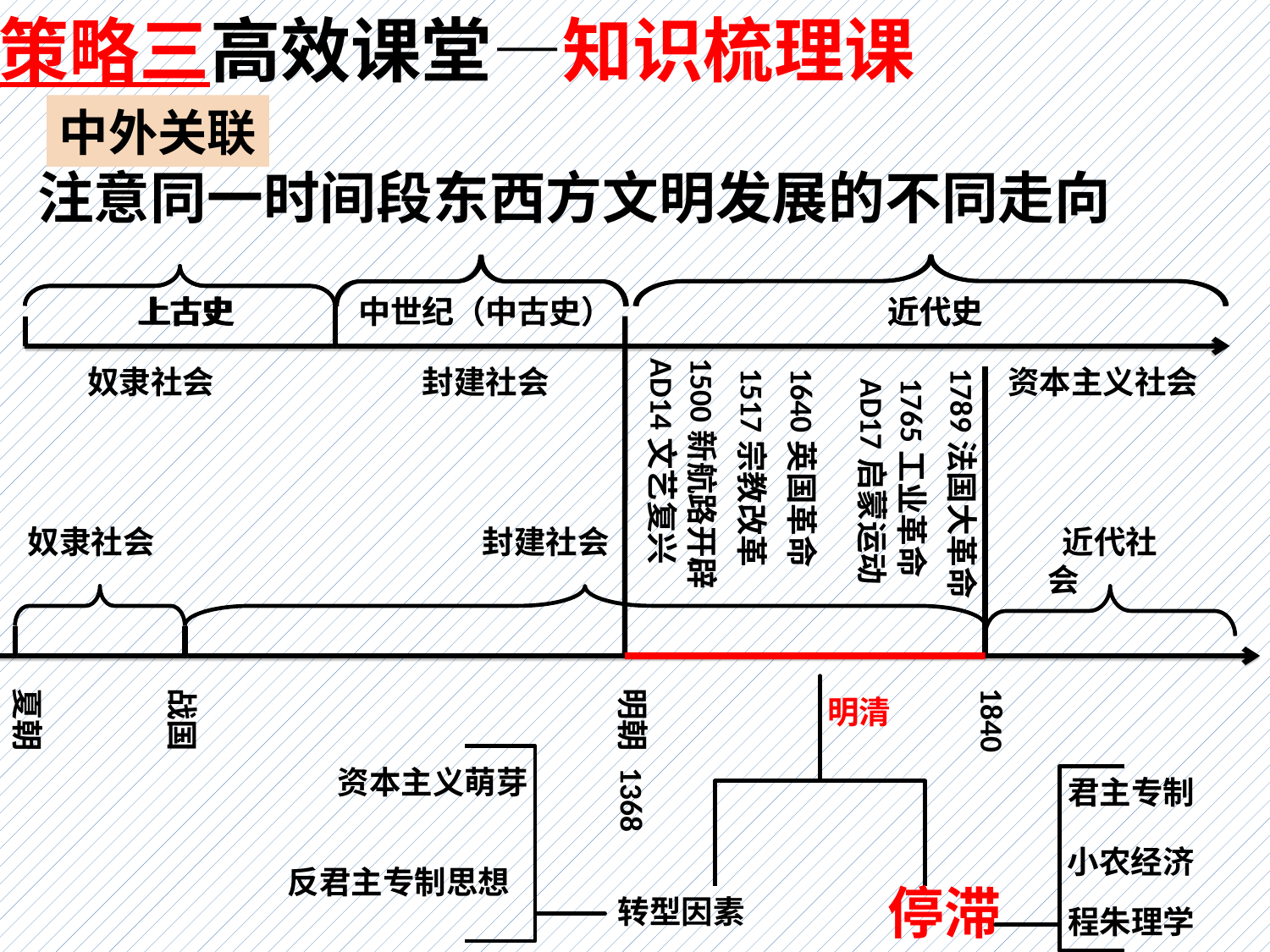

策略三高效课堂—知识梳理课

中外关联

注意同一时间段东西方文明发展的不同走向

上古史
上古史
中世纪（中古史）
中世纪（中古史）
近代史
近代史
AD14文艺复兴
1500新航路开辟
奴隶社会
 封建社会
1517宗教改革
1640英国革命
1789法国大革命
资本主义社会
AD17启蒙运动
1765工业革命

奴隶社会
 封建社会
 近代社会

夏朝
战国
明朝
1840

明清

资本主义萌芽
1368

君主专制
小农经济
反君主专制思想
停滞
转型因素
程朱理学